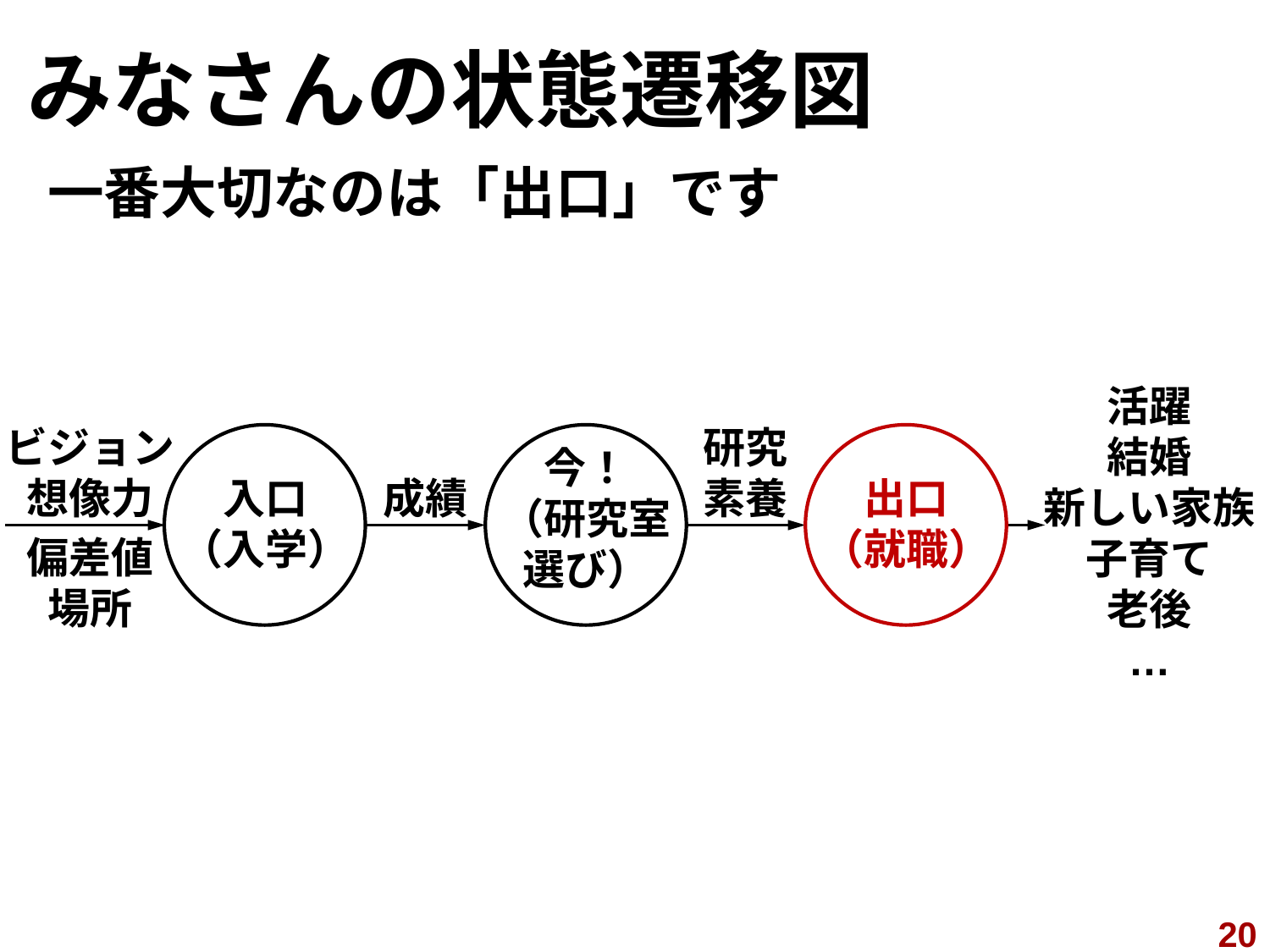

# みなさんの状態遷移図
一番大切なのは「出口」です
活躍
結婚
新しい家族
子育て
老後
…
ビジョン
想像力
研究
素養

今！
（研究室
選び）
入口
（入学）
成績
出口
（就職）
偏差値
場所

20